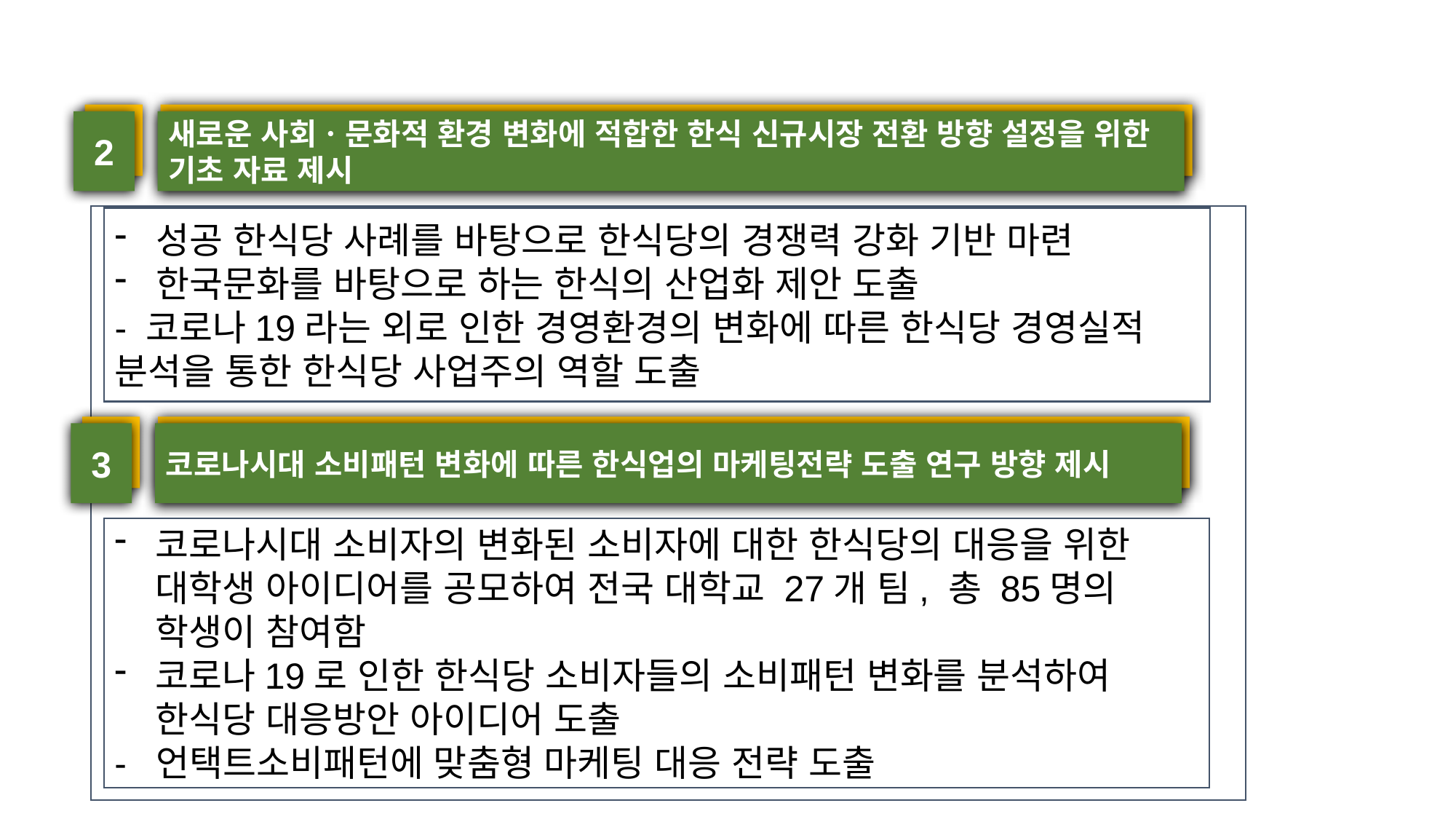

2
새로운 사회ㆍ문화적 환경 변화에 적합한 한식 신규시장 전환 방향 설정을 위한 기초 자료 제시

성공 한식당 사례를 바탕으로 한식당의 경쟁력 강화 기반 마련
한국문화를 바탕으로 하는 한식의 산업화 제안 도출
- 코로나19라는 외로 인한 경영환경의 변화에 따른 한식당 경영실적 분석을 통한 한식당 사업주의 역할 도출

3
코로나시대 소비패턴 변화에 따른 한식업의 마케팅전략 도출 연구 방향 제시
코로나시대 소비자의 변화된 소비자에 대한 한식당의 대응을 위한 대학생 아이디어를 공모하여 전국 대학교 27개 팀, 총 85명의 학생이 참여함
코로나19로 인한 한식당 소비자들의 소비패턴 변화를 분석하여 한식당 대응방안 아이디어 도출
-  언택트소비패턴에 맞춤형 마케팅 대응 전략 도출